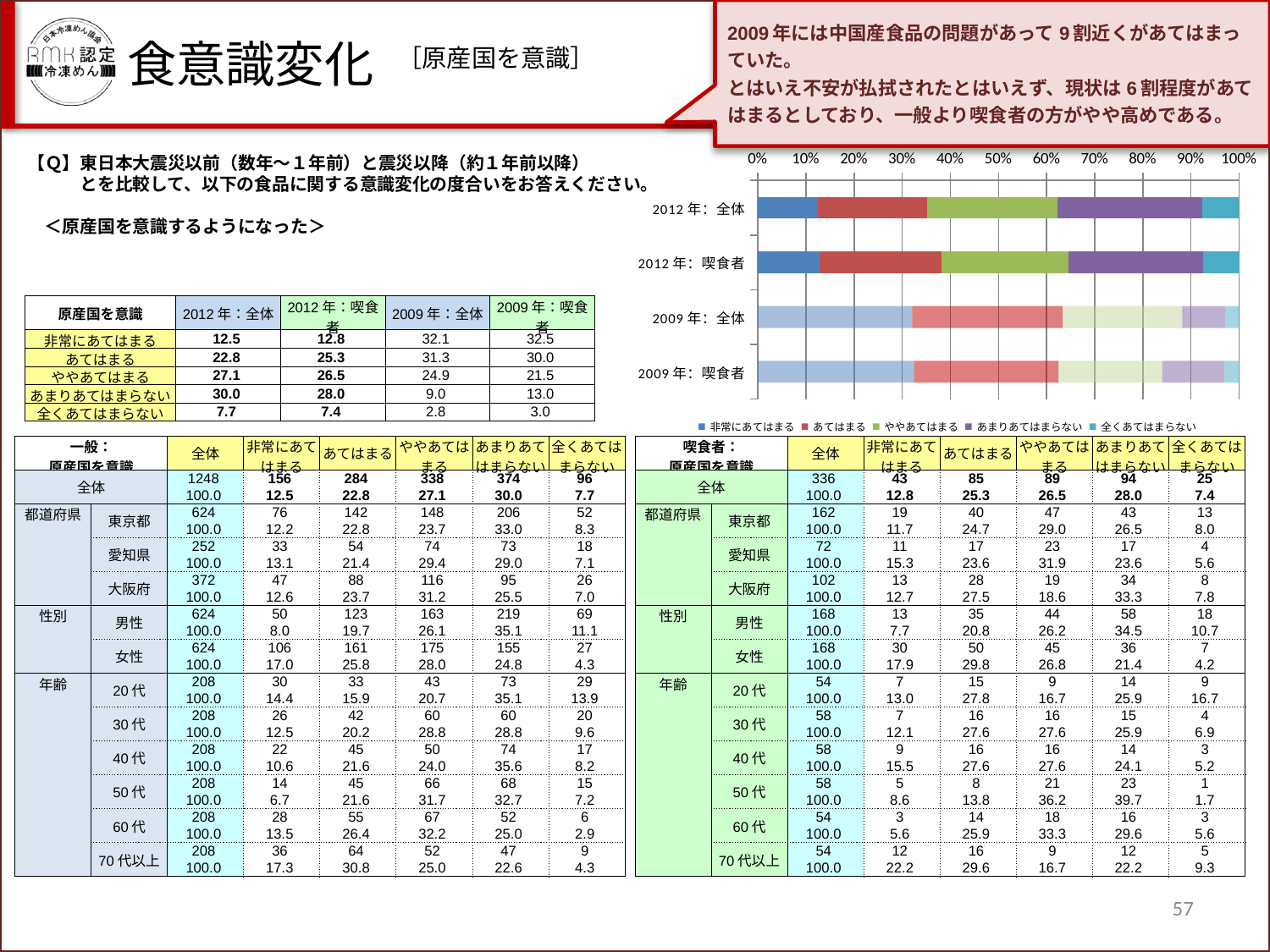

2009年には中国産食品の問題があって9割近くがあてはまっていた。
とはいえ不安が払拭されたとはいえず、現状は6割程度があてはまるとしており、一般より喫食者の方がやや高めである。
食意識変化
［原産国を意識］
【Ｑ】東日本大震災以前（数年～１年前）と震災以降（約１年前以降）
　　　とを比較して、以下の食品に関する意識変化の度合いをお答えください。

　＜原産国を意識するようになった＞

### Chart

| Category | 非常にあてはまる | あてはまる | ややあてはまる | あまりあてはまらない | 全くあてはまらない |
|---|---|---|---|---|---|
| 2012年：全体 | 12.5 | 22.756410256410252 | 27.08333333333329 | 29.967948717948715 | 7.6923076923076925 |
| 2012年：喫食者 | 12.797619047619047 | 25.297619047619033 | 26.488095238095216 | 27.976190476190478 | 7.440476190476193 |
| 2009年：全体 | 32.1 | 31.3 | 24.9 | 9.0 | 2.8 |
| 2009年：喫食者 | 32.5 | 30.0 | 21.5 | 13.0 | 3.0 |
| 原産国を意識 | 2012年：全体 | 2012年：喫食者 | 2009年：全体 | 2009年：喫食者 |
| --- | --- | --- | --- | --- |
| 非常にあてはまる | 12.5 | 12.8 | 32.1 | 32.5 |
| あてはまる | 22.8 | 25.3 | 31.3 | 30.0 |
| ややあてはまる | 27.1 | 26.5 | 24.9 | 21.5 |
| あまりあてはまらない | 30.0 | 28.0 | 9.0 | 13.0 |
| 全くあてはまらない | 7.7 | 7.4 | 2.8 | 3.0 |
| 一般： 原産国を意識 |  | 全体 | 非常にあてはまる | あてはまる | ややあてはまる | あまりあてはまらない | 全くあてはまらない |
| --- | --- | --- | --- | --- | --- | --- | --- |
| 全体 |  | 1248 | 156 | 284 | 338 | 374 | 96 |
|  |  | 100.0 | 12.5 | 22.8 | 27.1 | 30.0 | 7.7 |
| 都道府県 | 東京都 | 624 | 76 | 142 | 148 | 206 | 52 |
|  |  | 100.0 | 12.2 | 22.8 | 23.7 | 33.0 | 8.3 |
|  | 愛知県 | 252 | 33 | 54 | 74 | 73 | 18 |
|  |  | 100.0 | 13.1 | 21.4 | 29.4 | 29.0 | 7.1 |
|  | 大阪府 | 372 | 47 | 88 | 116 | 95 | 26 |
|  |  | 100.0 | 12.6 | 23.7 | 31.2 | 25.5 | 7.0 |
| 性別 | 男性 | 624 | 50 | 123 | 163 | 219 | 69 |
|  |  | 100.0 | 8.0 | 19.7 | 26.1 | 35.1 | 11.1 |
|  | 女性 | 624 | 106 | 161 | 175 | 155 | 27 |
|  |  | 100.0 | 17.0 | 25.8 | 28.0 | 24.8 | 4.3 |
| 年齢 | 20代 | 208 | 30 | 33 | 43 | 73 | 29 |
|  |  | 100.0 | 14.4 | 15.9 | 20.7 | 35.1 | 13.9 |
|  | 30代 | 208 | 26 | 42 | 60 | 60 | 20 |
|  |  | 100.0 | 12.5 | 20.2 | 28.8 | 28.8 | 9.6 |
|  | 40代 | 208 | 22 | 45 | 50 | 74 | 17 |
|  |  | 100.0 | 10.6 | 21.6 | 24.0 | 35.6 | 8.2 |
|  | 50代 | 208 | 14 | 45 | 66 | 68 | 15 |
|  |  | 100.0 | 6.7 | 21.6 | 31.7 | 32.7 | 7.2 |
|  | 60代 | 208 | 28 | 55 | 67 | 52 | 6 |
|  |  | 100.0 | 13.5 | 26.4 | 32.2 | 25.0 | 2.9 |
|  | 70代以上 | 208 | 36 | 64 | 52 | 47 | 9 |
|  |  | 100.0 | 17.3 | 30.8 | 25.0 | 22.6 | 4.3 |
| 喫食者： 原産国を意識 |  | 全体 | 非常にあてはまる | あてはまる | ややあてはまる | あまりあてはまらない | 全くあてはまらない |
| --- | --- | --- | --- | --- | --- | --- | --- |
| 全体 |  | 336 | 43 | 85 | 89 | 94 | 25 |
|  |  | 100.0 | 12.8 | 25.3 | 26.5 | 28.0 | 7.4 |
| 都道府県 | 東京都 | 162 | 19 | 40 | 47 | 43 | 13 |
|  |  | 100.0 | 11.7 | 24.7 | 29.0 | 26.5 | 8.0 |
|  | 愛知県 | 72 | 11 | 17 | 23 | 17 | 4 |
|  |  | 100.0 | 15.3 | 23.6 | 31.9 | 23.6 | 5.6 |
|  | 大阪府 | 102 | 13 | 28 | 19 | 34 | 8 |
|  |  | 100.0 | 12.7 | 27.5 | 18.6 | 33.3 | 7.8 |
| 性別 | 男性 | 168 | 13 | 35 | 44 | 58 | 18 |
|  |  | 100.0 | 7.7 | 20.8 | 26.2 | 34.5 | 10.7 |
|  | 女性 | 168 | 30 | 50 | 45 | 36 | 7 |
|  |  | 100.0 | 17.9 | 29.8 | 26.8 | 21.4 | 4.2 |
| 年齢 | 20代 | 54 | 7 | 15 | 9 | 14 | 9 |
|  |  | 100.0 | 13.0 | 27.8 | 16.7 | 25.9 | 16.7 |
|  | 30代 | 58 | 7 | 16 | 16 | 15 | 4 |
|  |  | 100.0 | 12.1 | 27.6 | 27.6 | 25.9 | 6.9 |
|  | 40代 | 58 | 9 | 16 | 16 | 14 | 3 |
|  |  | 100.0 | 15.5 | 27.6 | 27.6 | 24.1 | 5.2 |
|  | 50代 | 58 | 5 | 8 | 21 | 23 | 1 |
|  |  | 100.0 | 8.6 | 13.8 | 36.2 | 39.7 | 1.7 |
|  | 60代 | 54 | 3 | 14 | 18 | 16 | 3 |
|  |  | 100.0 | 5.6 | 25.9 | 33.3 | 29.6 | 5.6 |
|  | 70代以上 | 54 | 12 | 16 | 9 | 12 | 5 |
|  |  | 100.0 | 22.2 | 29.6 | 16.7 | 22.2 | 9.3 |
57